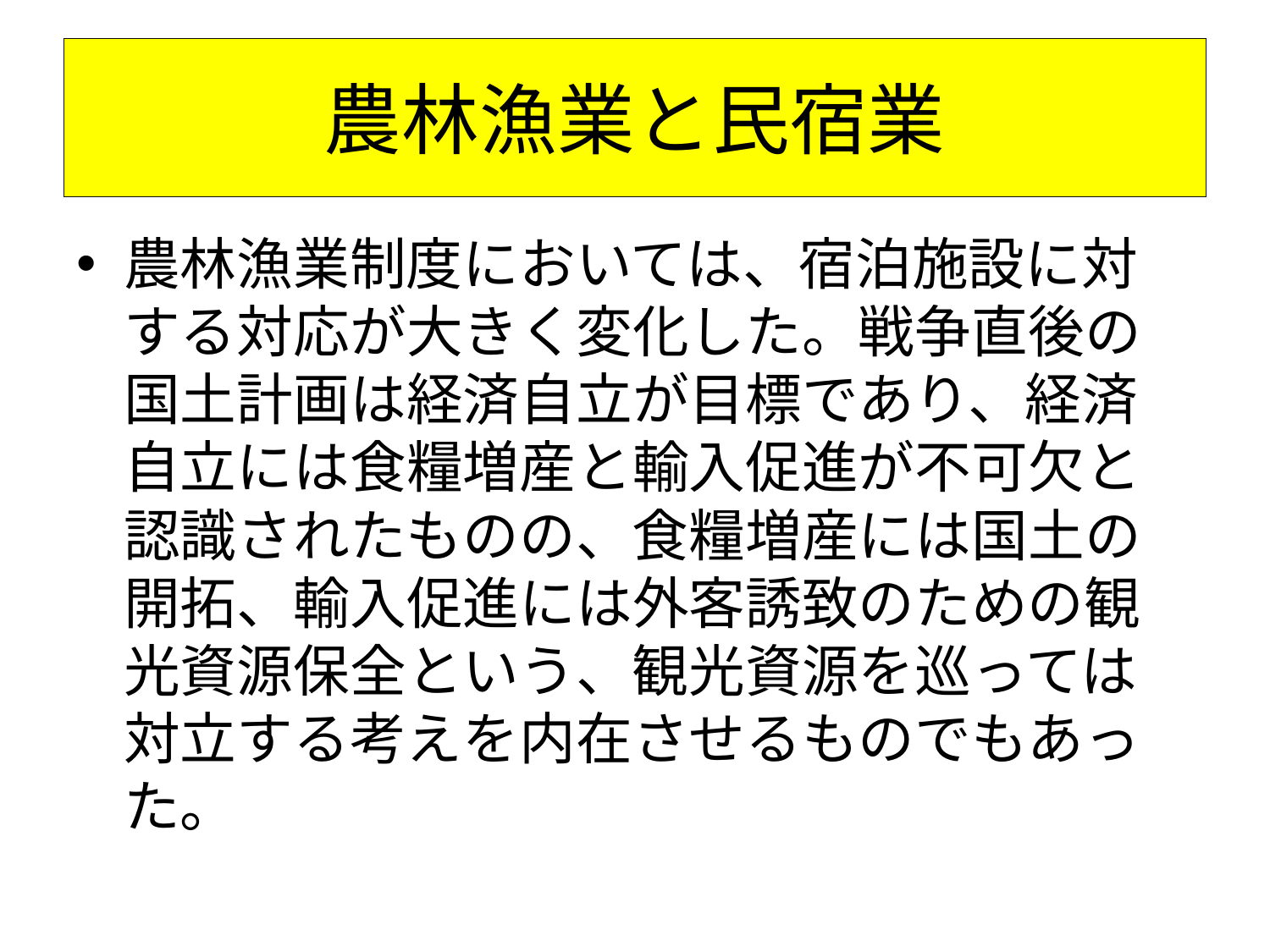

# 農林漁業と民宿業
農林漁業制度においては、宿泊施設に対する対応が大きく変化した。戦争直後の国土計画は経済自立が目標であり、経済自立には食糧増産と輸入促進が不可欠と認識されたものの、食糧増産には国土の開拓、輸入促進には外客誘致のための観光資源保全という、観光資源を巡っては対立する考えを内在させるものでもあった。